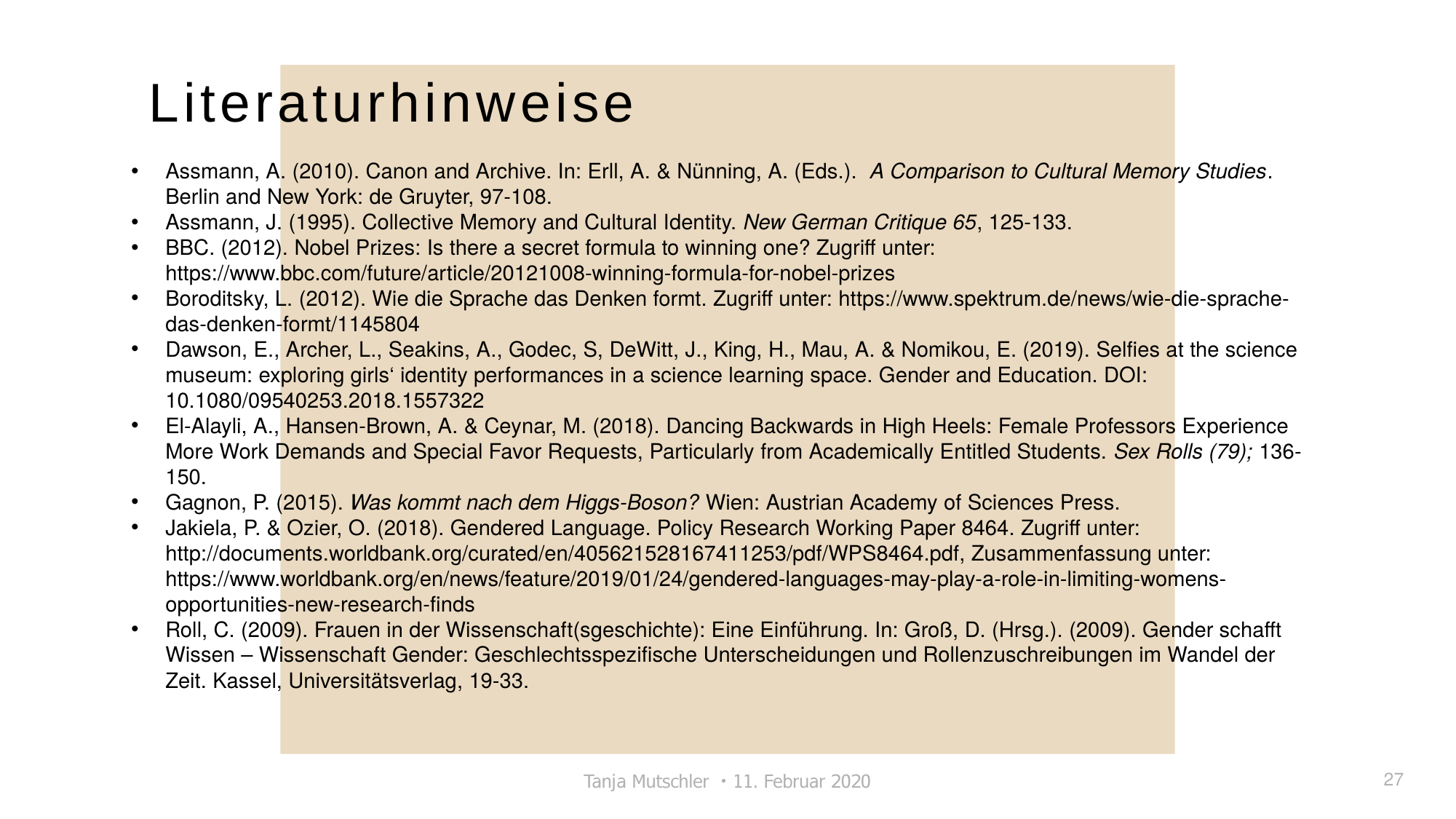

Literaturhinweise
Assmann, A. (2010). Canon and Archive. In: Erll, A. & Nünning, A. (Eds.).  A Comparison to Cultural Memory Studies. Berlin and New York: de Gruyter, 97-108.
Assmann, J. (1995). Collective Memory and Cultural Identity. New German Critique 65, 125-133.
BBC. (2012). Nobel Prizes: Is there a secret formula to winning one? Zugriff unter: https://www.bbc.com/future/article/20121008-winning-formula-for-nobel-prizes
Boroditsky, L. (2012). Wie die Sprache das Denken formt. Zugriff unter: https://www.spektrum.de/news/wie-die-sprache-das-denken-formt/1145804
Dawson, E., Archer, L., Seakins, A., Godec, S, DeWitt, J., King, H., Mau, A. & Nomikou, E. (2019). Selfies at the science museum: exploring girls‘ identity performances in a science learning space. Gender and Education. DOI: 10.1080/09540253.2018.1557322
El-Alayli, A., Hansen-Brown, A. & Ceynar, M. (2018). Dancing Backwards in High Heels: Female Professors Experience More Work Demands and Special Favor Requests, Particularly from Academically Entitled Students. Sex Rolls (79); 136-150.
Gagnon, P. (2015). Was kommt nach dem Higgs-Boson? Wien: Austrian Academy of Sciences Press.
Jakiela, P. & Ozier, O. (2018). Gendered Language. Policy Research Working Paper 8464. Zugriff unter: http://documents.worldbank.org/curated/en/405621528167411253/pdf/WPS8464.pdf, Zusammenfassung unter: https://www.worldbank.org/en/news/feature/2019/01/24/gendered-languages-may-play-a-role-in-limiting-womens-opportunities-new-research-finds
Roll, C. (2009). Frauen in der Wissenschaft(sgeschichte): Eine Einführung. In: Groß, D. (Hrsg.). (2009). Gender schafft Wissen – Wissenschaft Gender: Geschlechtsspezifische Unterscheidungen und Rollenzuschreibungen im Wandel der Zeit. Kassel, Universitätsverlag, 19-33.

Tanja Mutschler ・11. Februar 2020
27